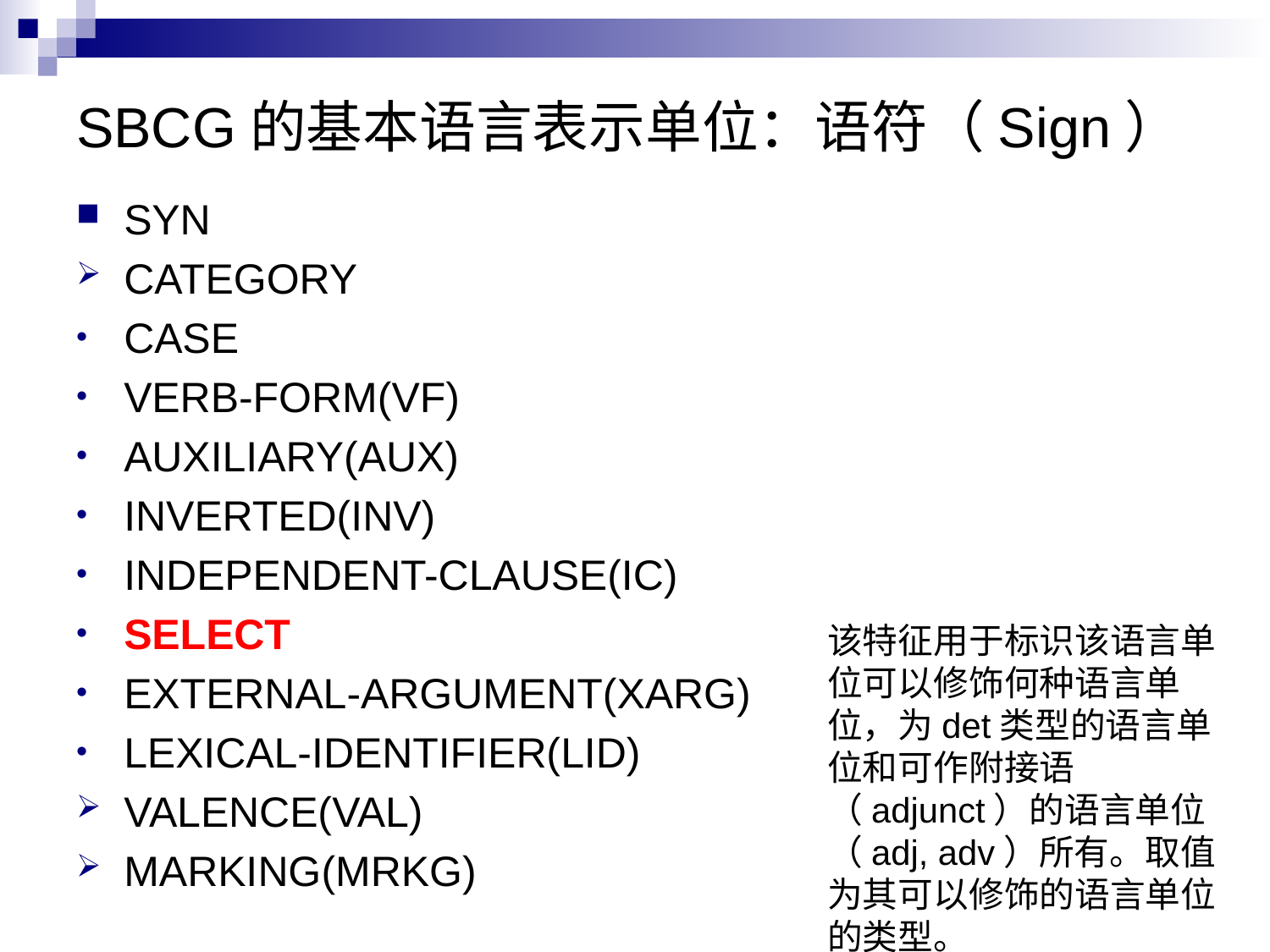

# SBCG的基本语言表示单位：语符（Sign）
SYN
CATEGORY
CASE
VERB-FORM(VF)
AUXILIARY(AUX)
INVERTED(INV)
INDEPENDENT-CLAUSE(IC)
SELECT
EXTERNAL-ARGUMENT(XARG)
LEXICAL-IDENTIFIER(LID)
VALENCE(VAL)
MARKING(MRKG)
该特征用于标识该语言单位可以修饰何种语言单位，为det类型的语言单位和可作附接语（adjunct）的语言单位（adj, adv）所有。取值为其可以修饰的语言单位的类型。